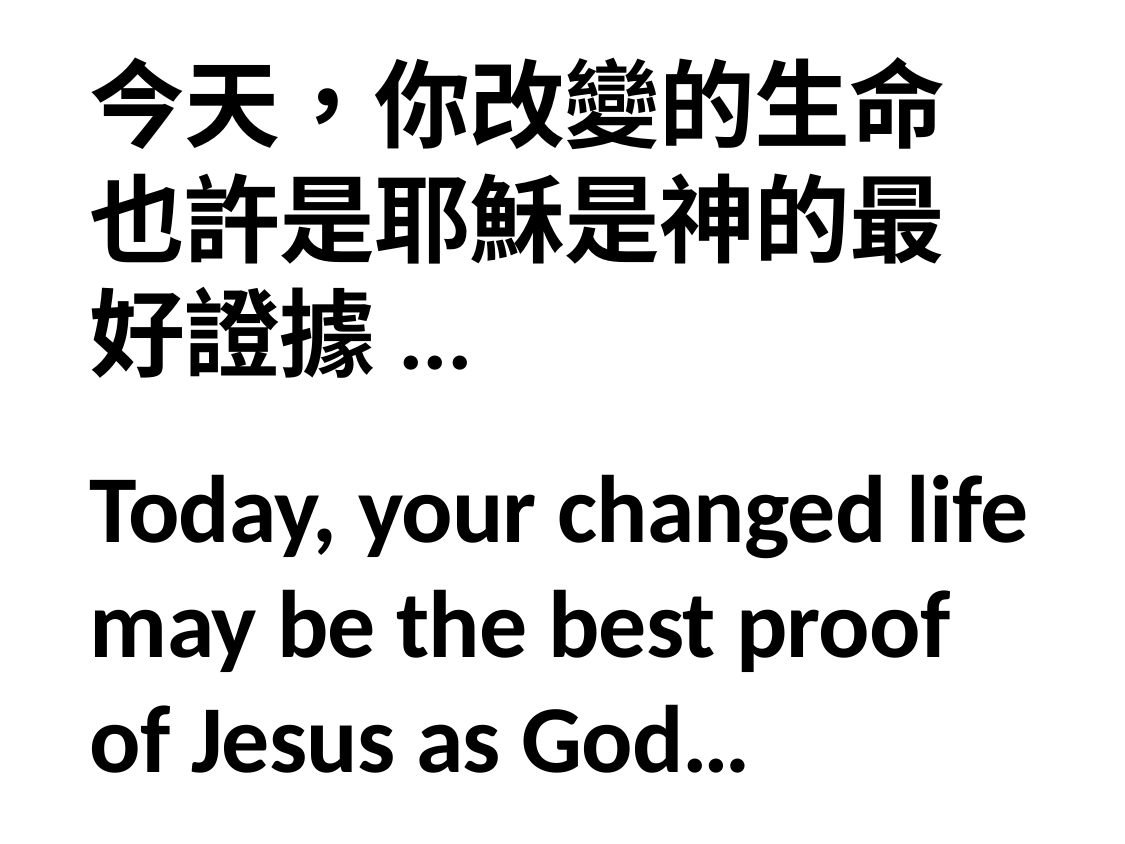

今天，你改變的生命也許是耶穌是神的最好證據...

Today, your changed life may be the best proof of Jesus as God…